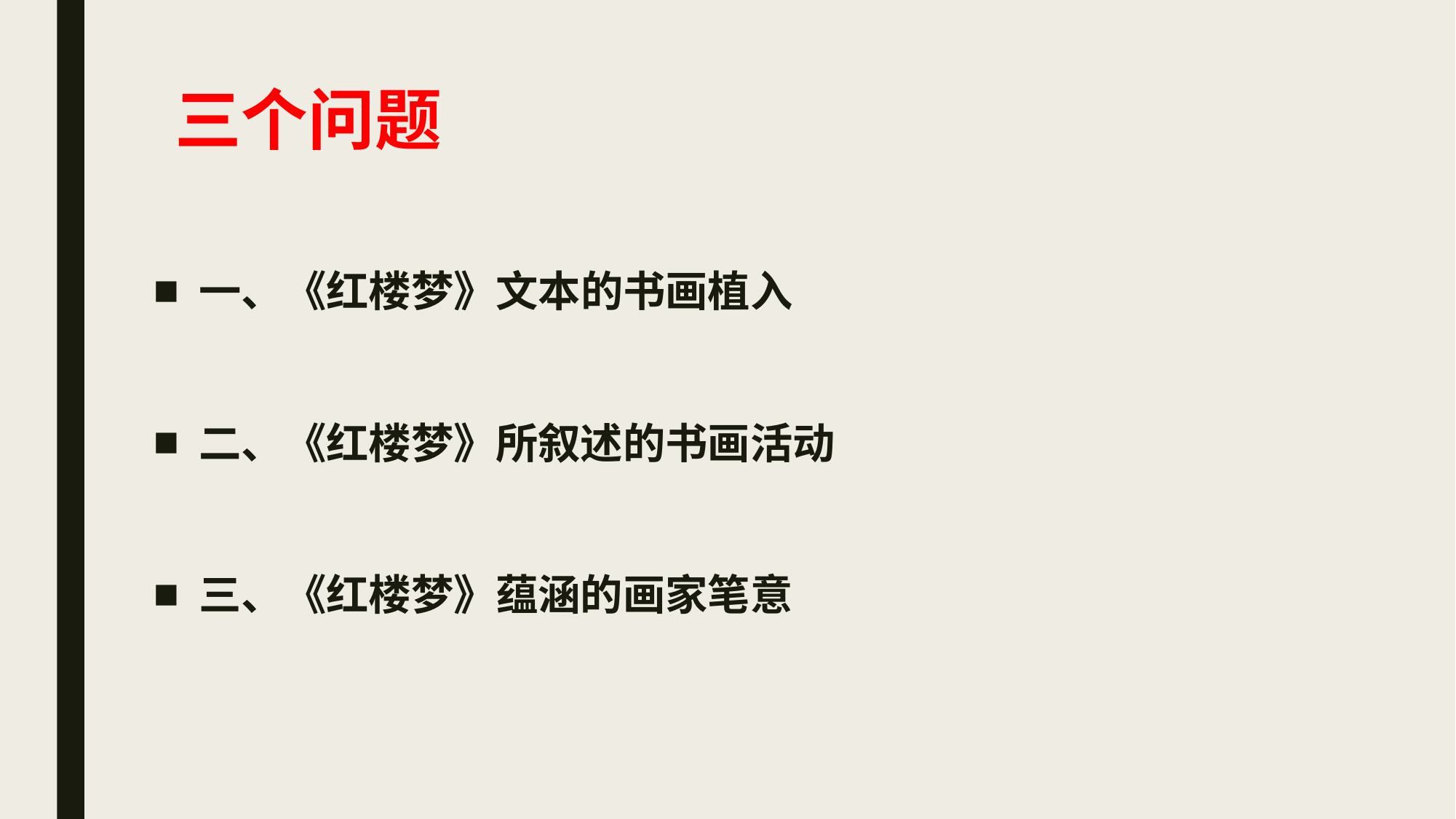

# 三个问题
一、《红楼梦》文本的书画植入

二、《红楼梦》所叙述的书画活动

三、《红楼梦》蕴涵的画家笔意